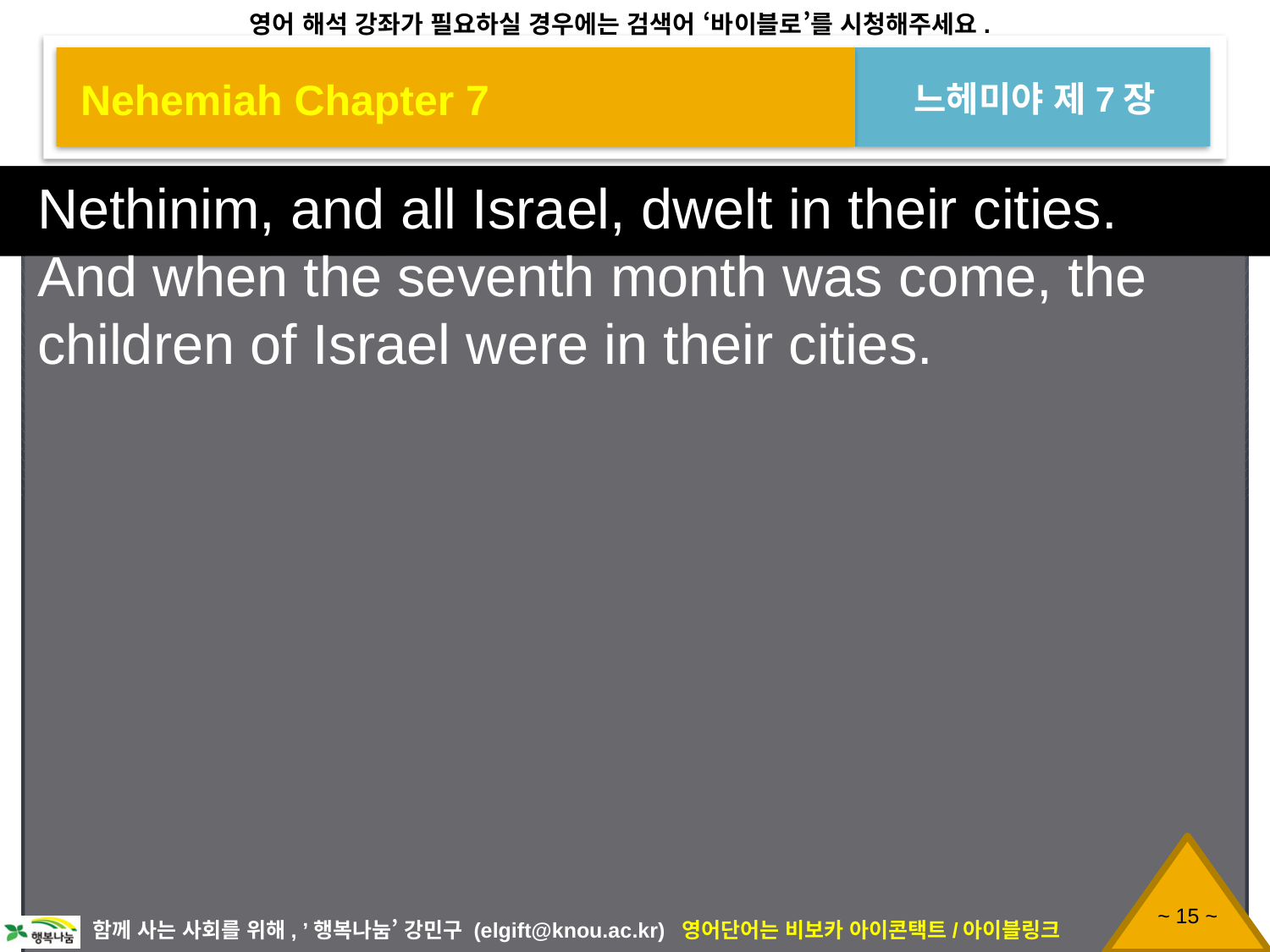

Nehemiah Chapter 7
느헤미야 제7장
Nethinim, and all Israel, dwelt in their cities.
And when the seventh month was come, the children of Israel were in their cities.